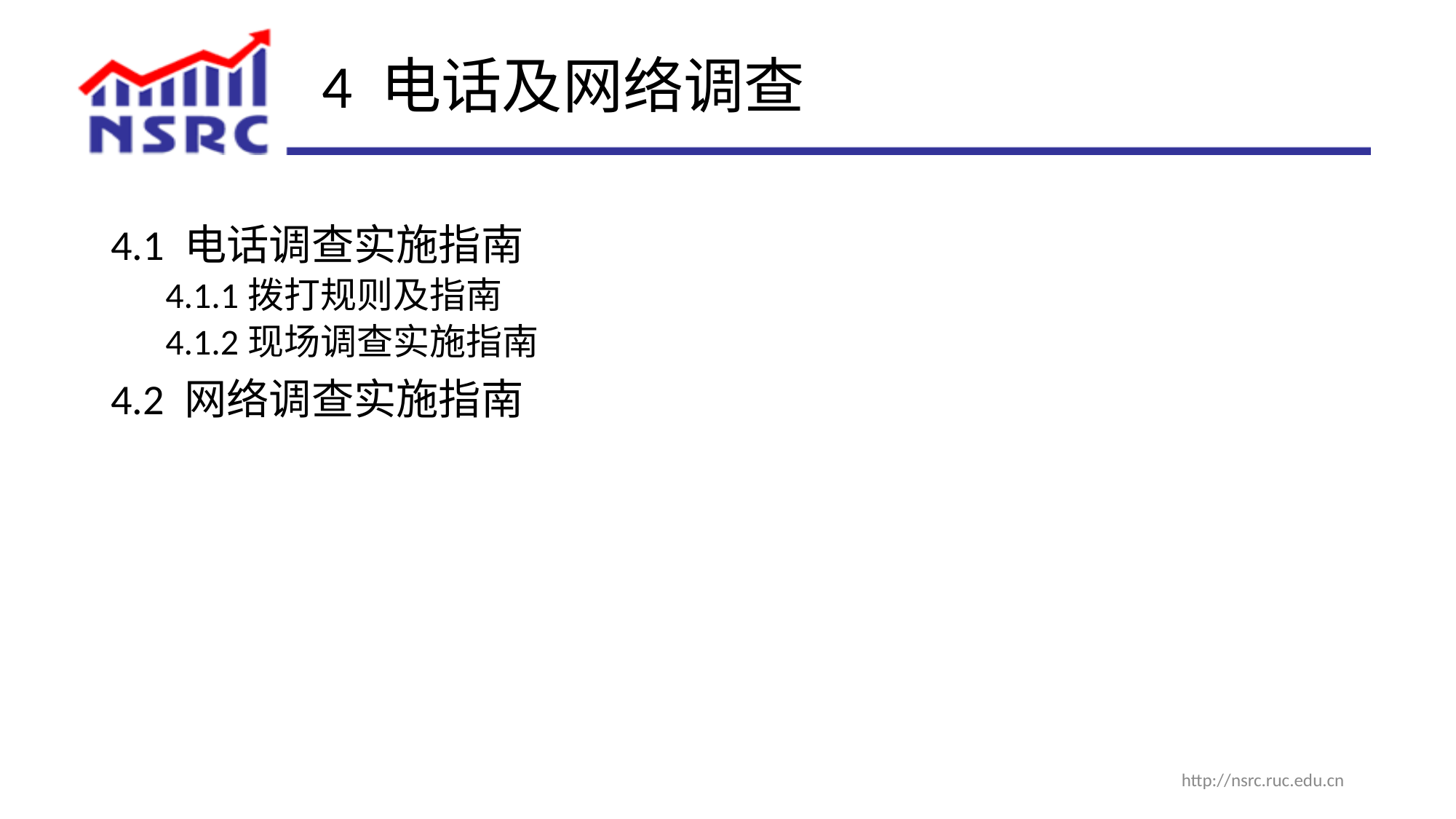

# 4 电话及网络调查
4.1 电话调查实施指南
4.1.1拨打规则及指南
4.1.2现场调查实施指南
4.2 网络调查实施指南